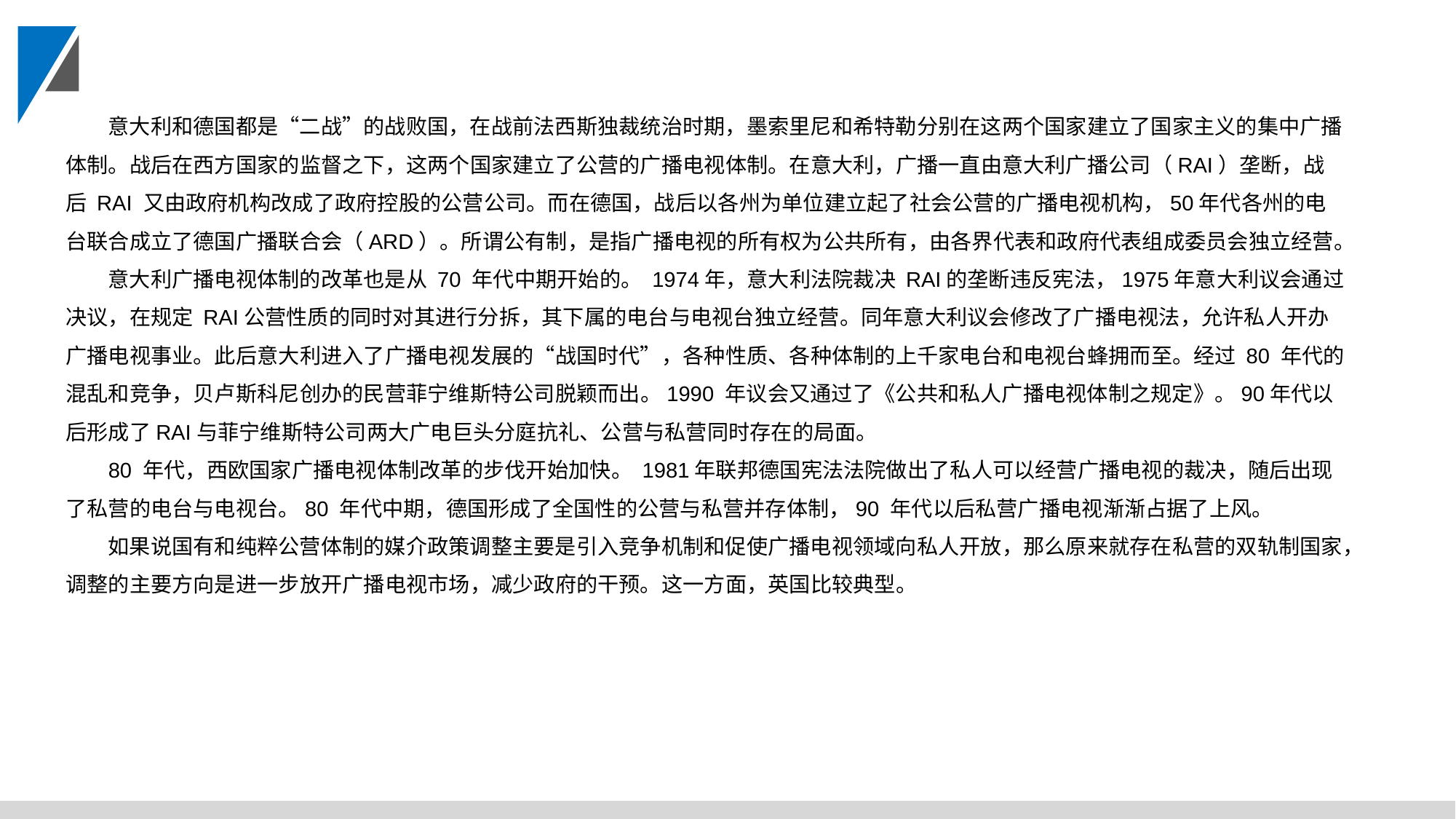

意大利和德国都是“二战”的战败国，在战前法西斯独裁统治时期，墨索里尼和希特勒分别在这两个国家建立了国家主义的集中广播体制。战后在西方国家的监督之下，这两个国家建立了公营的广播电视体制。在意大利，广播一直由意大利广播公司（RAI）垄断，战后 RAI 又由政府机构改成了政府控股的公营公司。而在德国，战后以各州为单位建立起了社会公营的广播电视机构，50年代各州的电台联合成立了德国广播联合会（ARD）。所谓公有制，是指广播电视的所有权为公共所有，由各界代表和政府代表组成委员会独立经营。
意大利广播电视体制的改革也是从 70 年代中期开始的。 1974年，意大利法院裁决 RAI的垄断违反宪法，1975年意大利议会通过决议，在规定 RAI公营性质的同时对其进行分拆，其下属的电台与电视台独立经营。同年意大利议会修改了广播电视法，允许私人开办广播电视事业。此后意大利进入了广播电视发展的“战国时代”，各种性质、各种体制的上千家电台和电视台蜂拥而至。经过 80 年代的混乱和竞争，贝卢斯科尼创办的民营菲宁维斯特公司脱颖而出。1990 年议会又通过了《公共和私人广播电视体制之规定》。90年代以后形成了RAI与菲宁维斯特公司两大广电巨头分庭抗礼、公营与私营同时存在的局面。
80 年代，西欧国家广播电视体制改革的步伐开始加快。 1981年联邦德国宪法法院做出了私人可以经营广播电视的裁决，随后出现了私营的电台与电视台。80 年代中期，德国形成了全国性的公营与私营并存体制，90 年代以后私营广播电视渐渐占据了上风。
如果说国有和纯粹公营体制的媒介政策调整主要是引入竞争机制和促使广播电视领域向私人开放，那么原来就存在私营的双轨制国家，调整的主要方向是进一步放开广播电视市场，减少政府的干预。这一方面，英国比较典型。